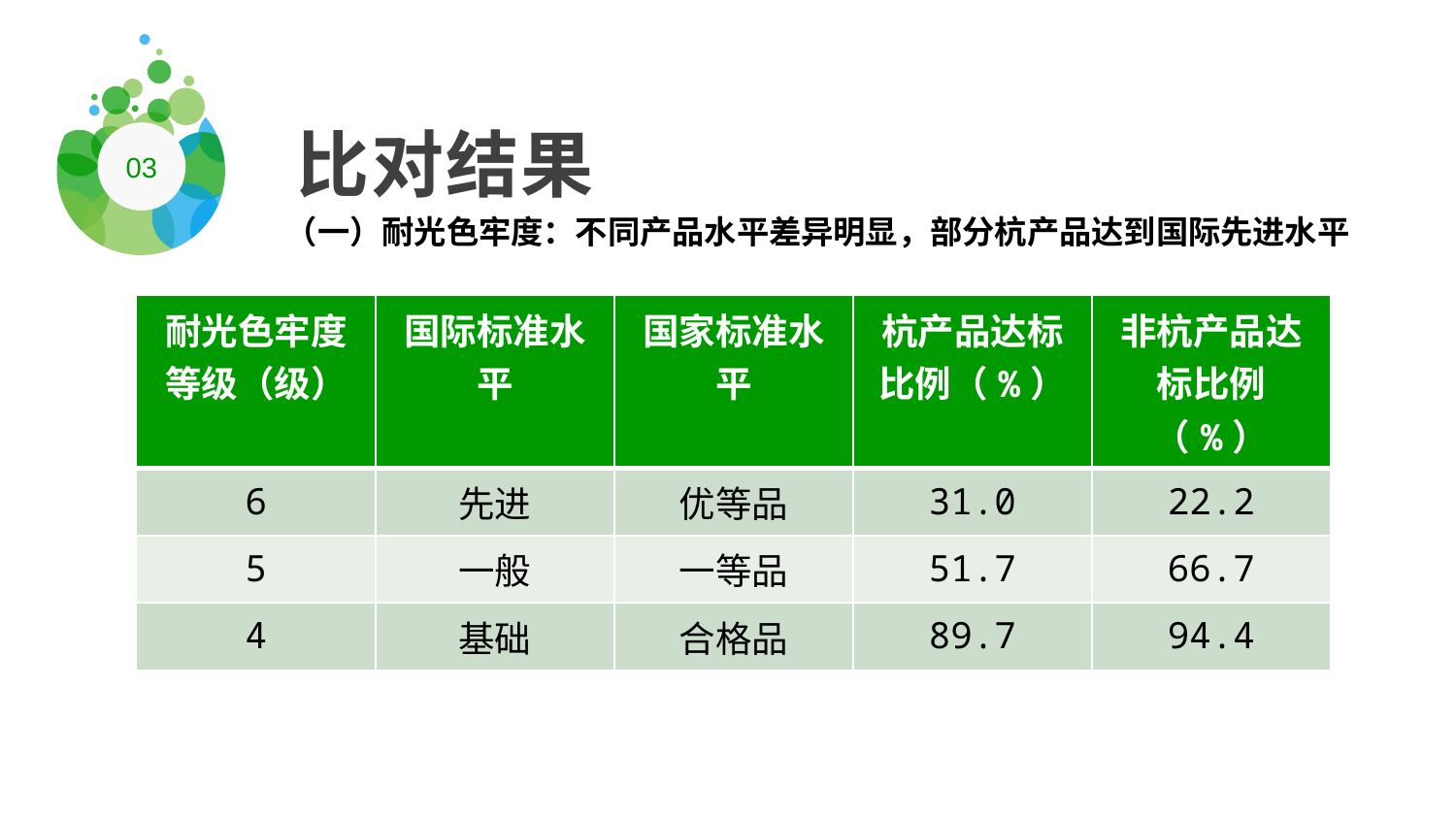

03
比对结果
（一）耐光色牢度：不同产品水平差异明显，部分杭产品达到国际先进水平
| 耐光色牢度等级（级） | 国际标准水平 | 国家标准水平 | 杭产品达标比例（%） | 非杭产品达标比例（%） |
| --- | --- | --- | --- | --- |
| 6 | 先进 | 优等品 | 31.0 | 22.2 |
| 5 | 一般 | 一等品 | 51.7 | 66.7 |
| 4 | 基础 | 合格品 | 89.7 | 94.4 |